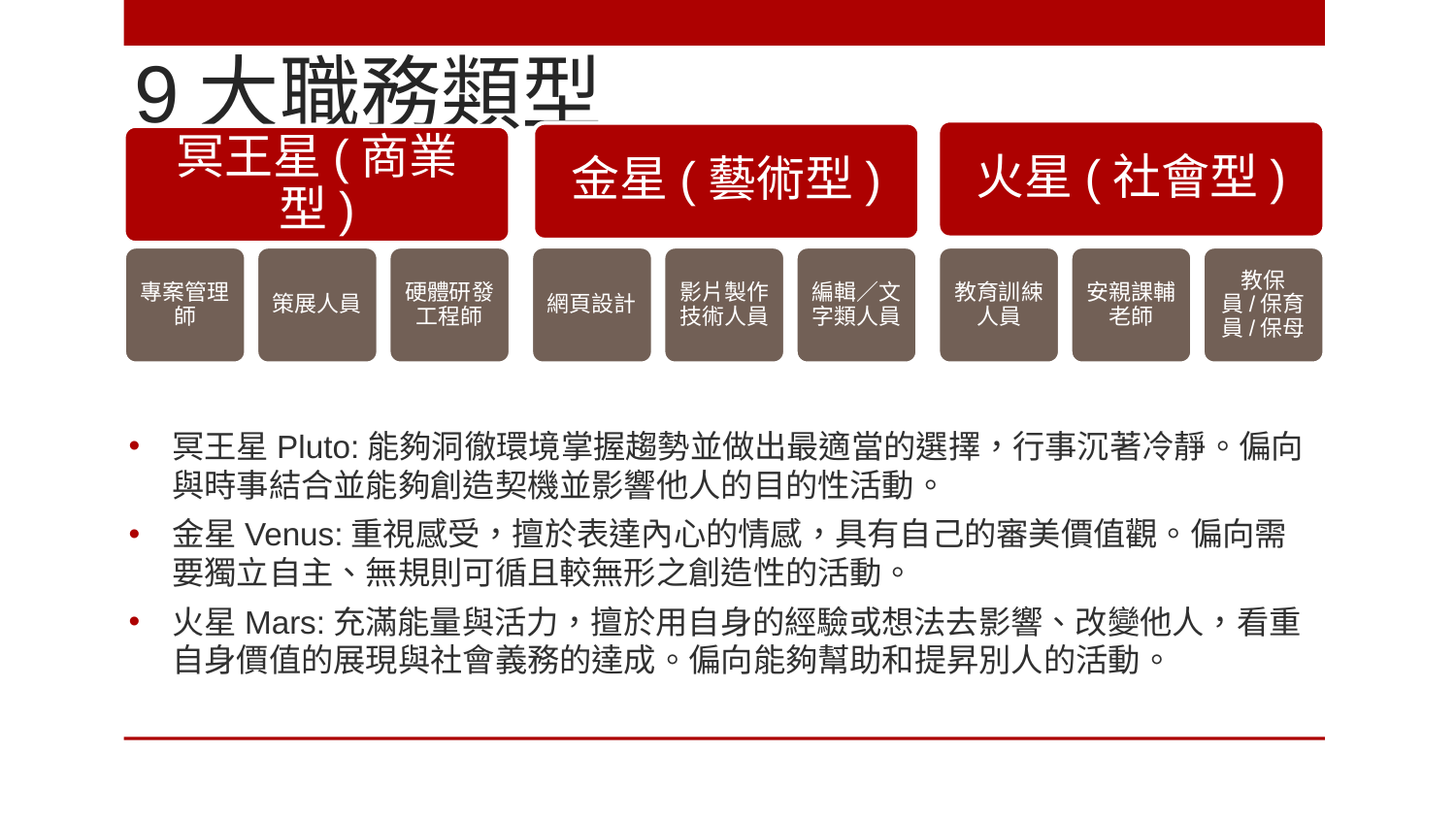

9大職務類型
冥王星(商業型)
專案管理師
策展人員
硬體研發工程師
金星(藝術型)
網頁設計
影片製作技術人員
編輯／文字類人員
火星(社會型)
教育訓綀人員
安親課輔老師
教保員/保育員/保母
冥王星Pluto:能夠洞徹環境掌握趨勢並做出最適當的選擇，行事沉著冷靜。偏向與時事結合並能夠創造契機並影響他人的目的性活動。
金星Venus:重視感受，擅於表達內心的情感，具有自己的審美價值觀。偏向需要獨立自主、無規則可循且較無形之創造性的活動。
火星Mars:充滿能量與活力，擅於用自身的經驗或想法去影響、改變他人，看重自身價值的展現與社會義務的達成。偏向能夠幫助和提昇別人的活動。